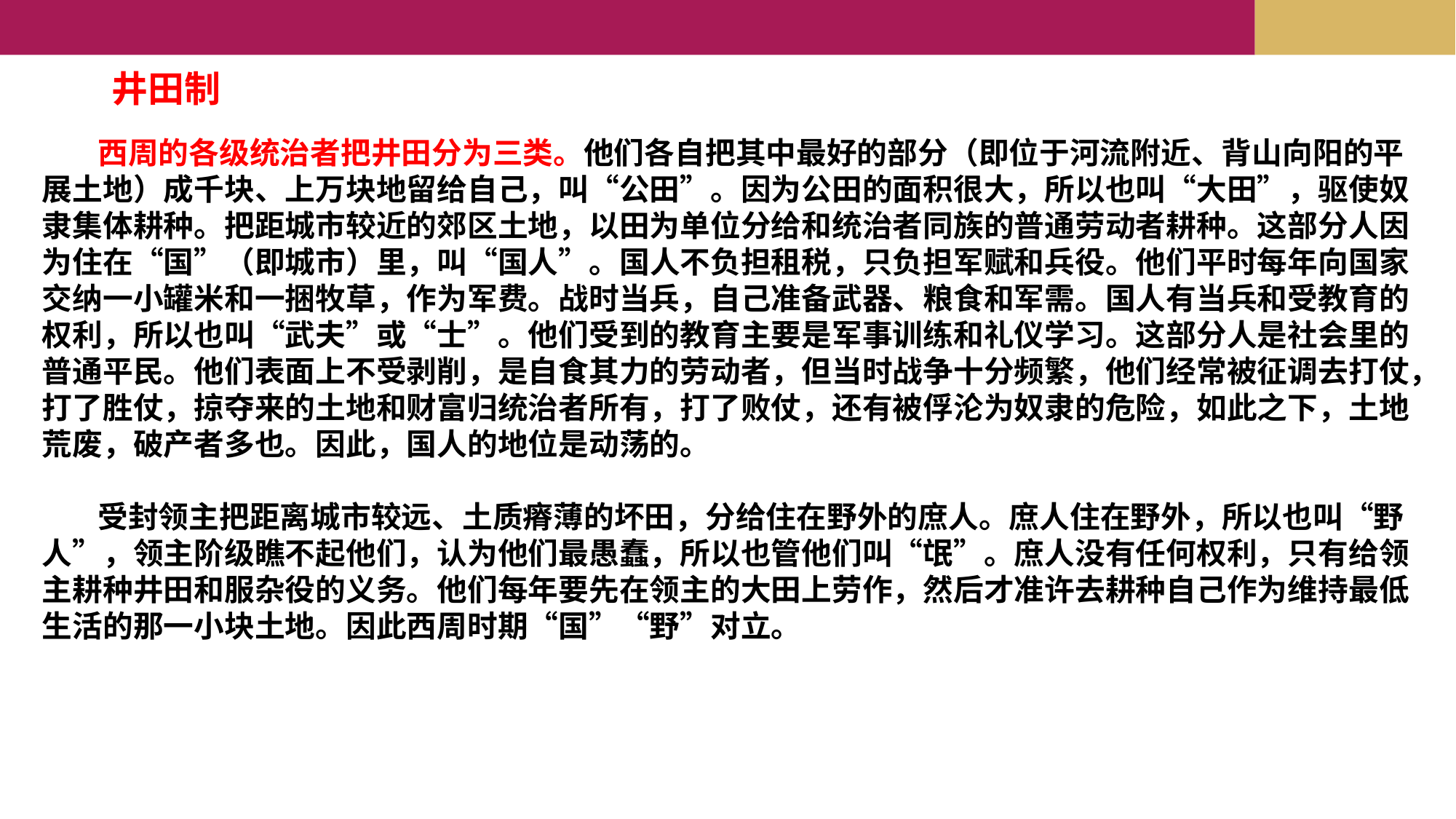

井田制
       西周的各级统治者把井田分为三类。他们各自把其中最好的部分（即位于河流附近、背山向阳的平展土地）成千块、上万块地留给自己，叫“公田”。因为公田的面积很大，所以也叫“大田”，驱使奴隶集体耕种。把距城市较近的郊区土地，以田为单位分给和统治者同族的普通劳动者耕种。这部分人因为住在“国”（即城市）里，叫“国人”。国人不负担租税，只负担军赋和兵役。他们平时每年向国家交纳一小罐米和一捆牧草，作为军费。战时当兵，自己准备武器、粮食和军需。国人有当兵和受教育的权利，所以也叫“武夫”或“士”。他们受到的教育主要是军事训练和礼仪学习。这部分人是社会里的普通平民。他们表面上不受剥削，是自食其力的劳动者，但当时战争十分频繁，他们经常被征调去打仗，打了胜仗，掠夺来的土地和财富归统治者所有，打了败仗，还有被俘沦为奴隶的危险，如此之下，土地荒废，破产者多也。因此，国人的地位是动荡的。
       受封领主把距离城市较远、土质瘠薄的坏田，分给住在野外的庶人。庶人住在野外，所以也叫“野人”，领主阶级瞧不起他们，认为他们最愚蠢，所以也管他们叫“氓”。庶人没有任何权利，只有给领主耕种井田和服杂役的义务。他们每年要先在领主的大田上劳作，然后才准许去耕种自己作为维持最低生活的那一小块土地。因此西周时期“国”“野”对立。